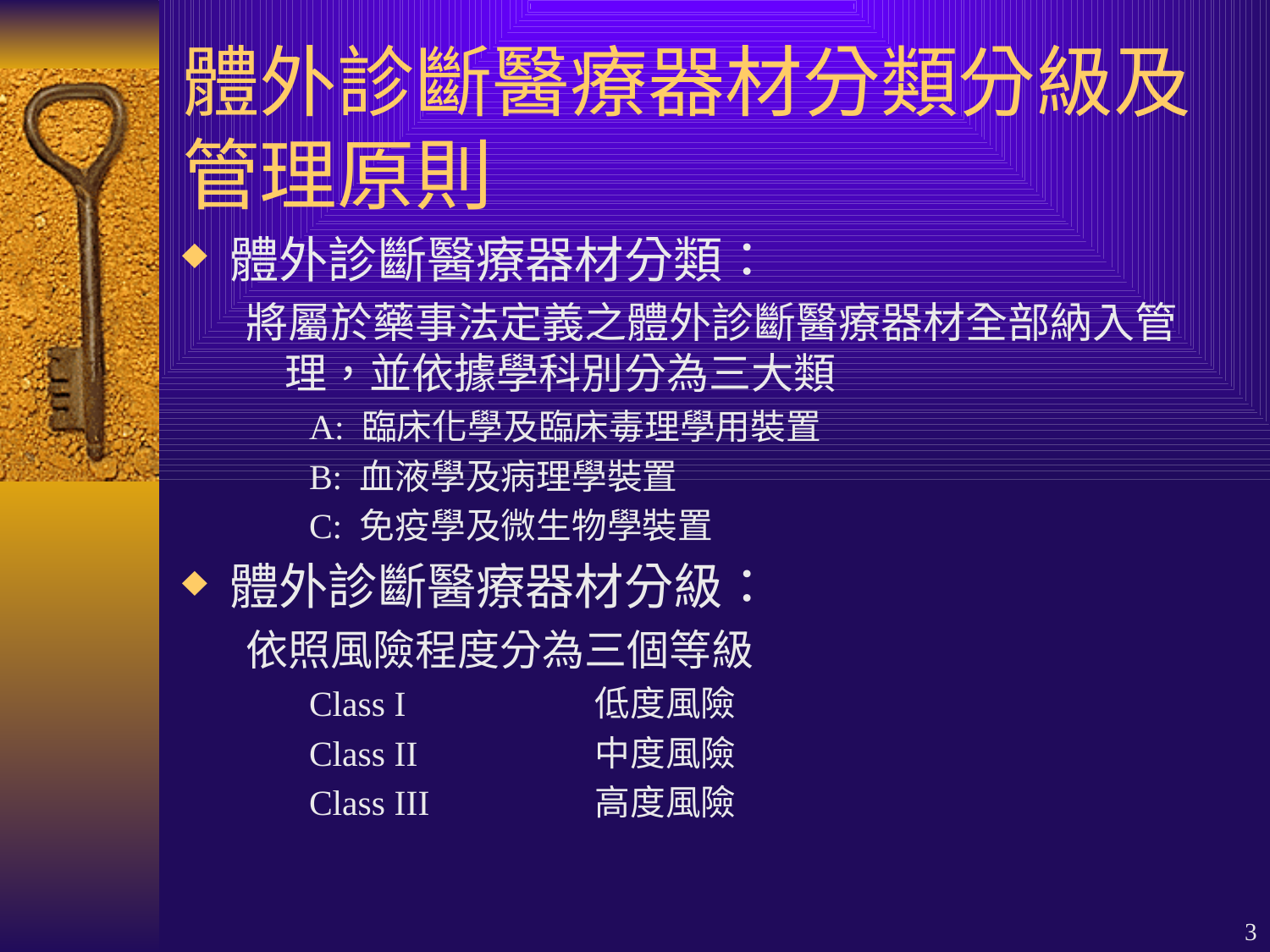

# 體外診斷醫療器材分類分級及管理原則
體外診斷醫療器材分類：
將屬於藥事法定義之體外診斷醫療器材全部納入管理，並依據學科別分為三大類
A: 臨床化學及臨床毒理學用裝置
B: 血液學及病理學裝置
C: 免疫學及微生物學裝置
體外診斷醫療器材分級：
依照風險程度分為三個等級
Class I		低度風險
Class II		中度風險
Class III		高度風險
3